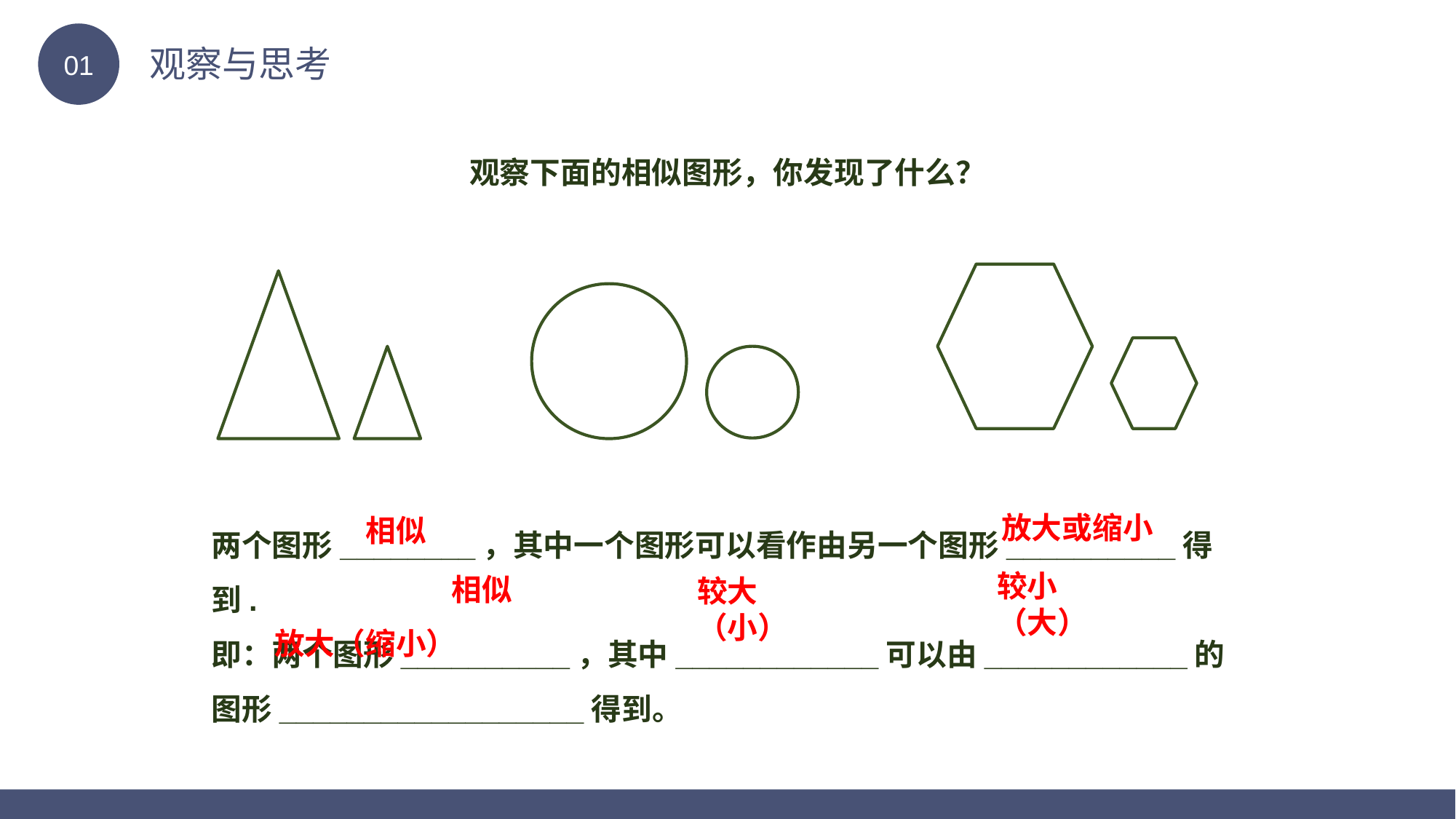

BY YUSHEN
01
观察与思考
观察下面的相似图形，你发现了什么？

两个图形________，其中一个图形可以看作由另一个图形__________得到.
即：两个图形__________，其中____________可以由____________的图形__________________得到。
放大或缩小
相似
较小（大）
相似
较大（小）
放大（缩小）